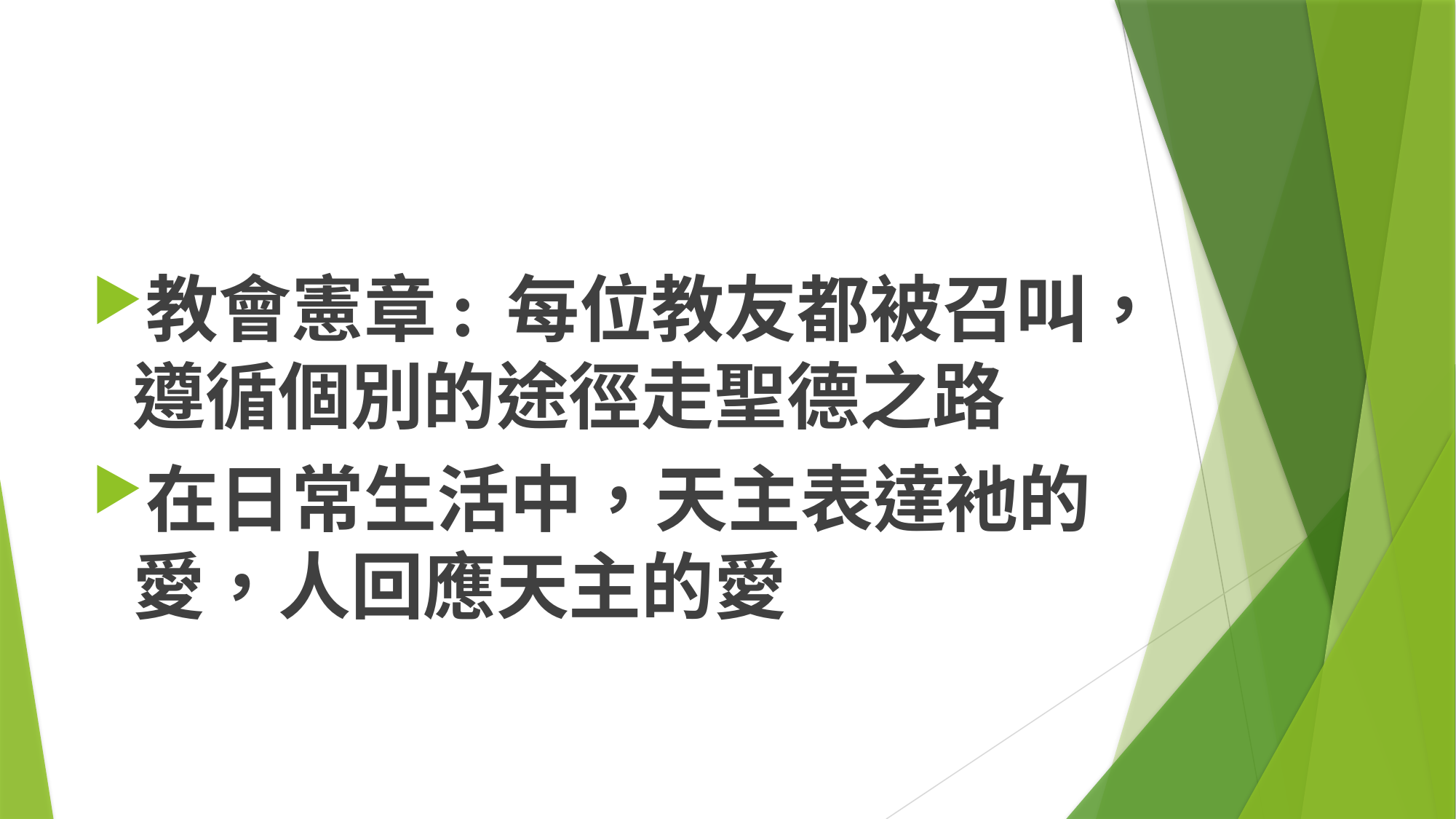

#
教會憲章: 每位教友都被召叫，遵循個別的途徑走聖德之路
在日常生活中，天主表達衪的愛，人回應天主的愛